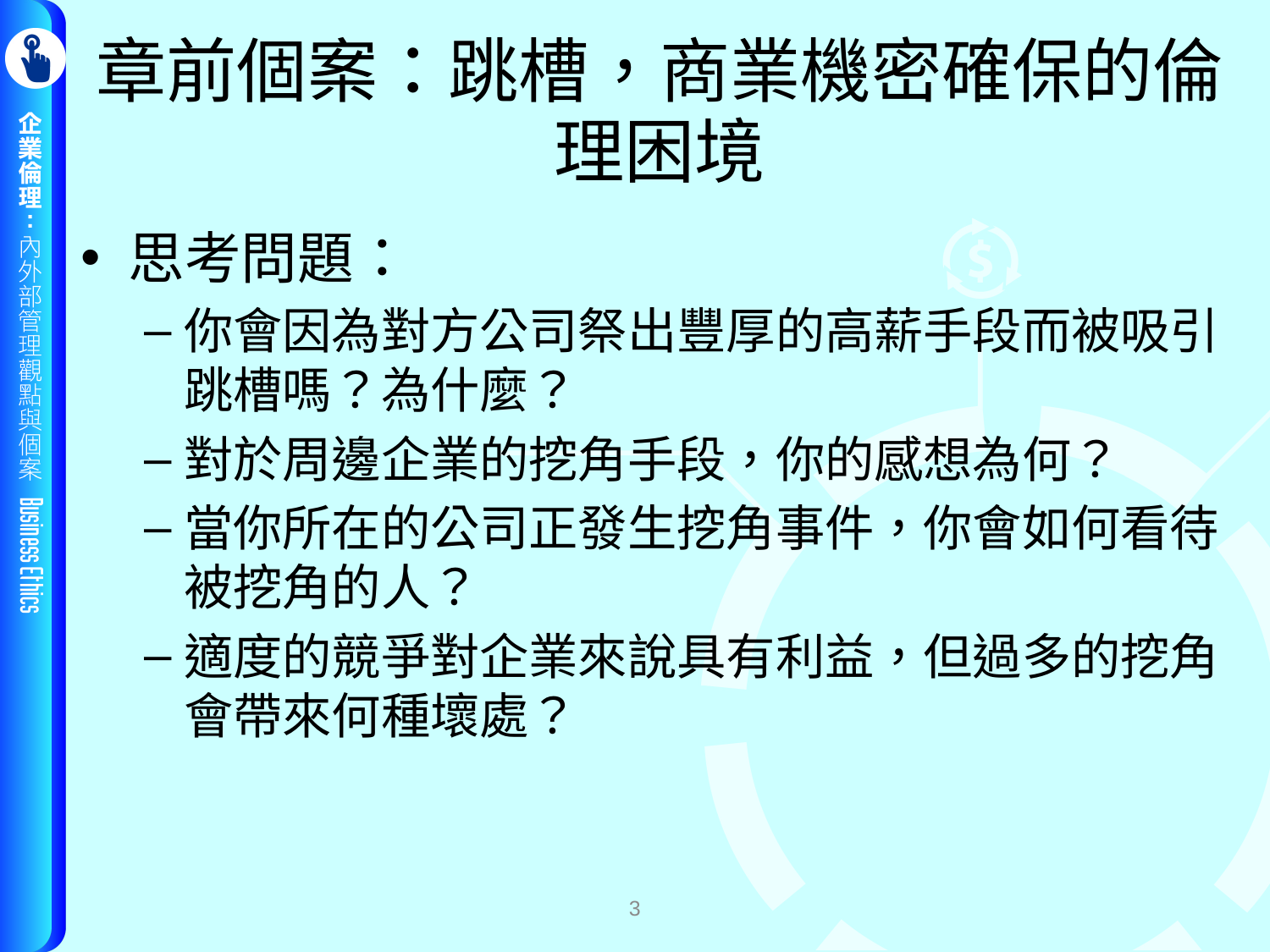

# 章前個案：跳槽，商業機密確保的倫理困境
思考問題：
你會因為對方公司祭出豐厚的高薪手段而被吸引跳槽嗎？為什麼？
對於周邊企業的挖角手段，你的感想為何？
當你所在的公司正發生挖角事件，你會如何看待被挖角的人？
適度的競爭對企業來說具有利益，但過多的挖角會帶來何種壞處？
3